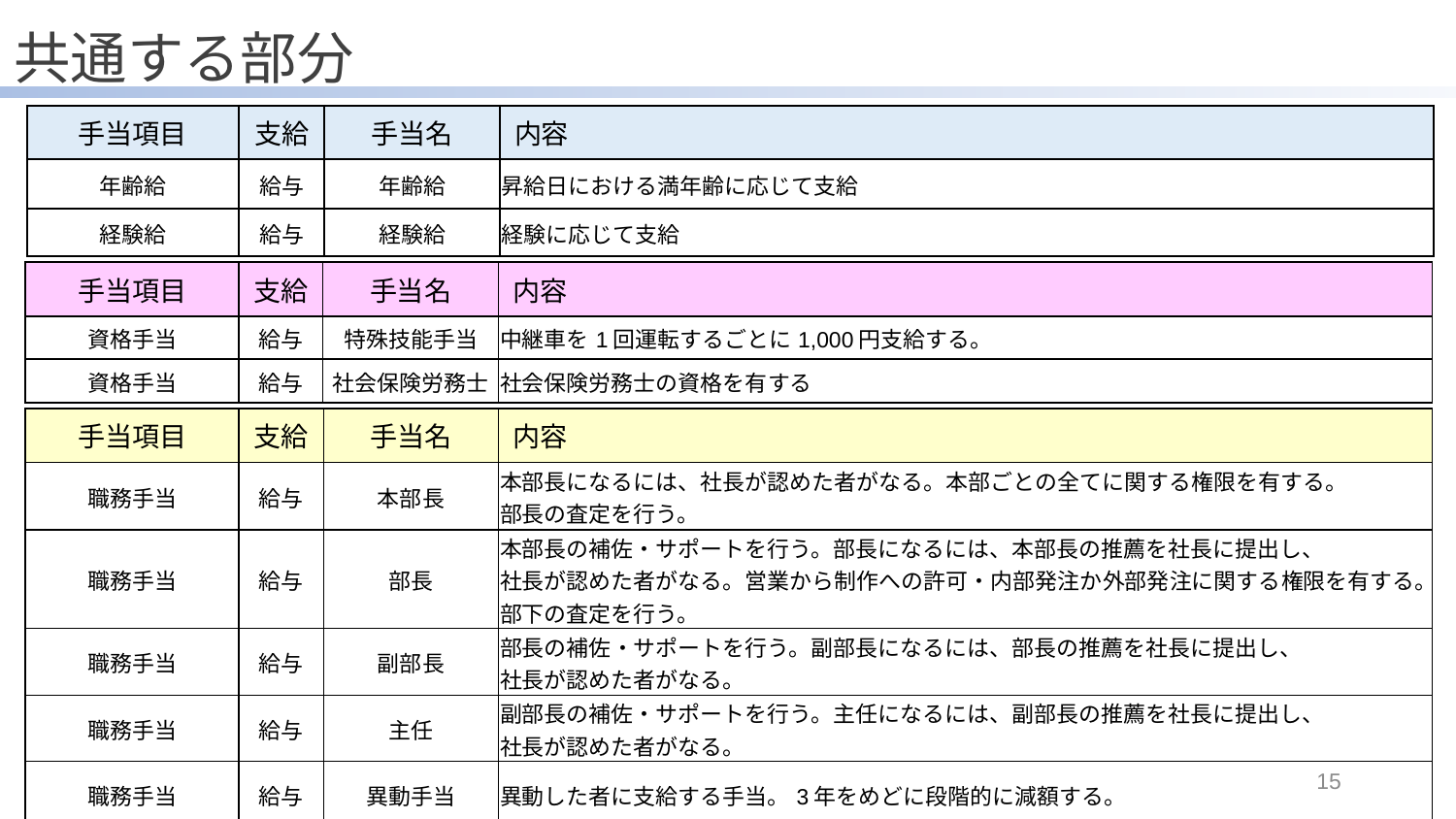

共通する部分

| 手当項目 | 支給 | 手当名 | 内容 |
| --- | --- | --- | --- |
| 年齢給 | 給与 | 年齢給 | 昇給日における満年齢に応じて支給 |
| 経験給 | 給与 | 経験給 | 経験に応じて支給 |

| 手当項目 | 支給 | 手当名 | 内容 |
| --- | --- | --- | --- |
| 資格手当 | 給与 | 特殊技能手当 | 中継車を1回運転するごとに1,000円支給する。 |
| 資格手当 | 給与 | 社会保険労務士 | 社会保険労務士の資格を有する |
| 手当項目 | 支給 | 手当名 | 内容 |
| --- | --- | --- | --- |
| 職務手当 | 給与 | 本部長 | 本部長になるには、社長が認めた者がなる。本部ごとの全てに関する権限を有する。 部長の査定を行う。 |
| 職務手当 | 給与 | 部長 | 本部長の補佐・サポートを行う。部長になるには、本部長の推薦を社長に提出し、 社長が認めた者がなる。営業から制作への許可・内部発注か外部発注に関する権限を有する。部下の査定を行う。 |
| 職務手当 | 給与 | 副部長 | 部長の補佐・サポートを行う。副部長になるには、部長の推薦を社長に提出し、 社長が認めた者がなる。 |
| 職務手当 | 給与 | 主任 | 副部長の補佐・サポートを行う。主任になるには、副部長の推薦を社長に提出し、 社長が認めた者がなる。 |
| 職務手当 | 給与 | 異動手当 | 異動した者に支給する手当。3年をめどに段階的に減額する。 |

15